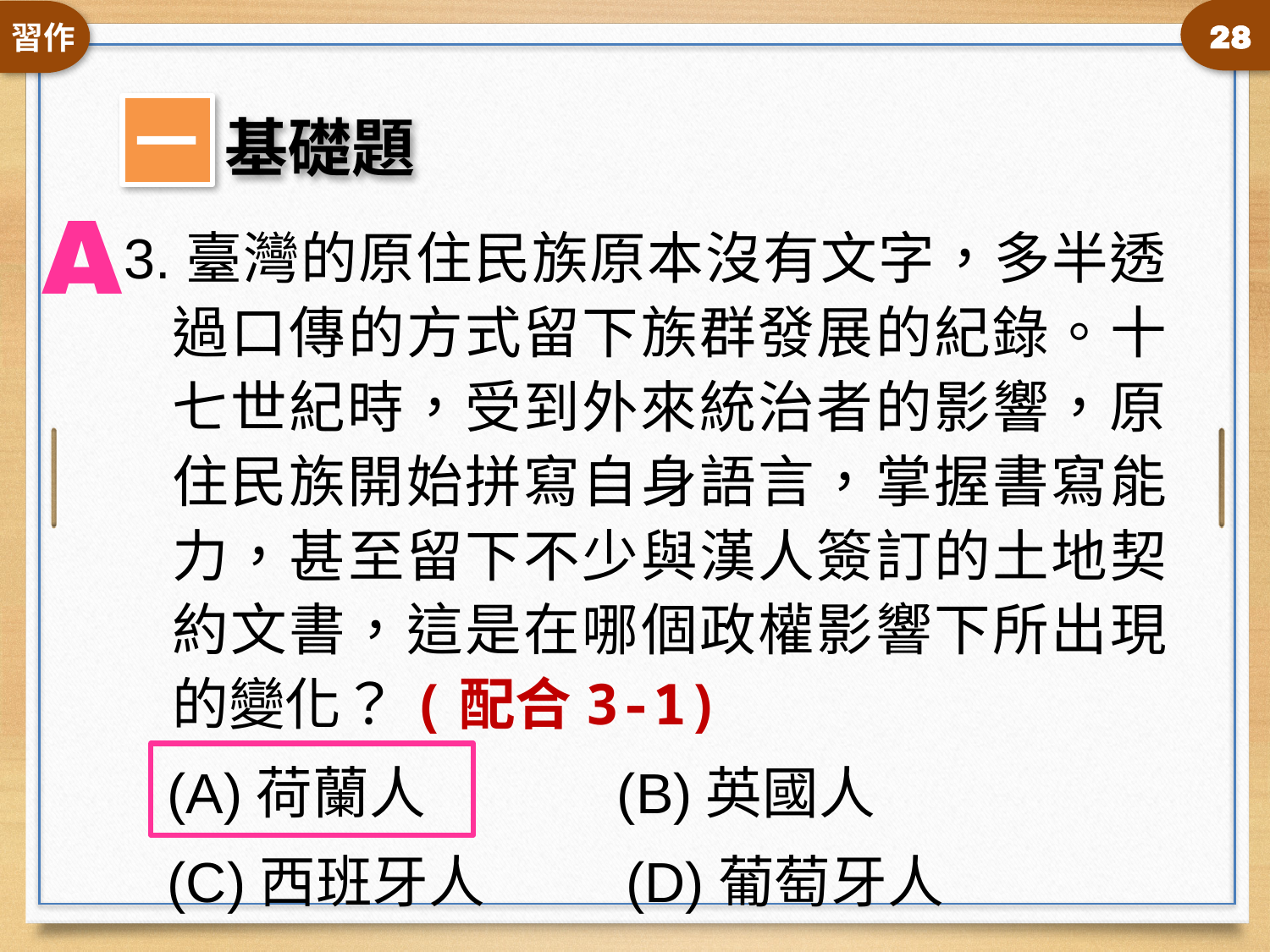

28
A
3.臺灣的原住民族原本沒有文字，多半透過口傳的方式留下族群發展的紀錄。十七世紀時，受到外來統治者的影響，原住民族開始拼寫自身語言，掌握書寫能力，甚至留下不少與漢人簽訂的土地契約文書，這是在哪個政權影響下所出現的變化？(配合3-1)
(A)荷蘭人              (B)英國人
(C)西班牙人          (D)葡萄牙人